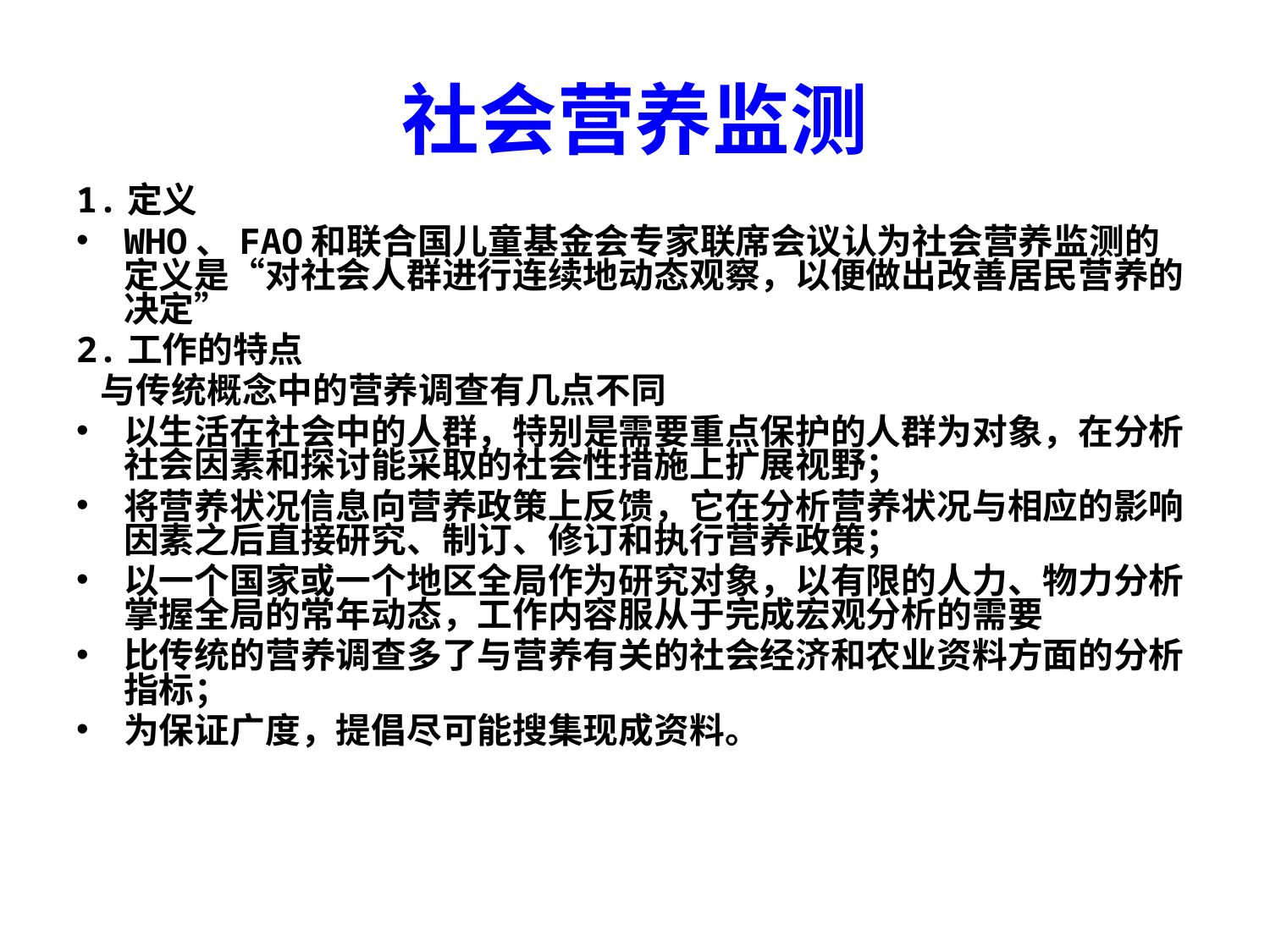

# 社会营养监测
1.定义
WHO、FAO和联合国儿童基金会专家联席会议认为社会营养监测的定义是“对社会人群进行连续地动态观察，以便做出改善居民营养的决定”
2.工作的特点
  与传统概念中的营养调查有几点不同
以生活在社会中的人群，特别是需要重点保护的人群为对象，在分析社会因素和探讨能采取的社会性措施上扩展视野；
将营养状况信息向营养政策上反馈，它在分析营养状况与相应的影响因素之后直接研究、制订、修订和执行营养政策；
以一个国家或一个地区全局作为研究对象，以有限的人力、物力分析掌握全局的常年动态，工作内容服从于完成宏观分析的需要
比传统的营养调查多了与营养有关的社会经济和农业资料方面的分析指标；
为保证广度，提倡尽可能搜集现成资料。